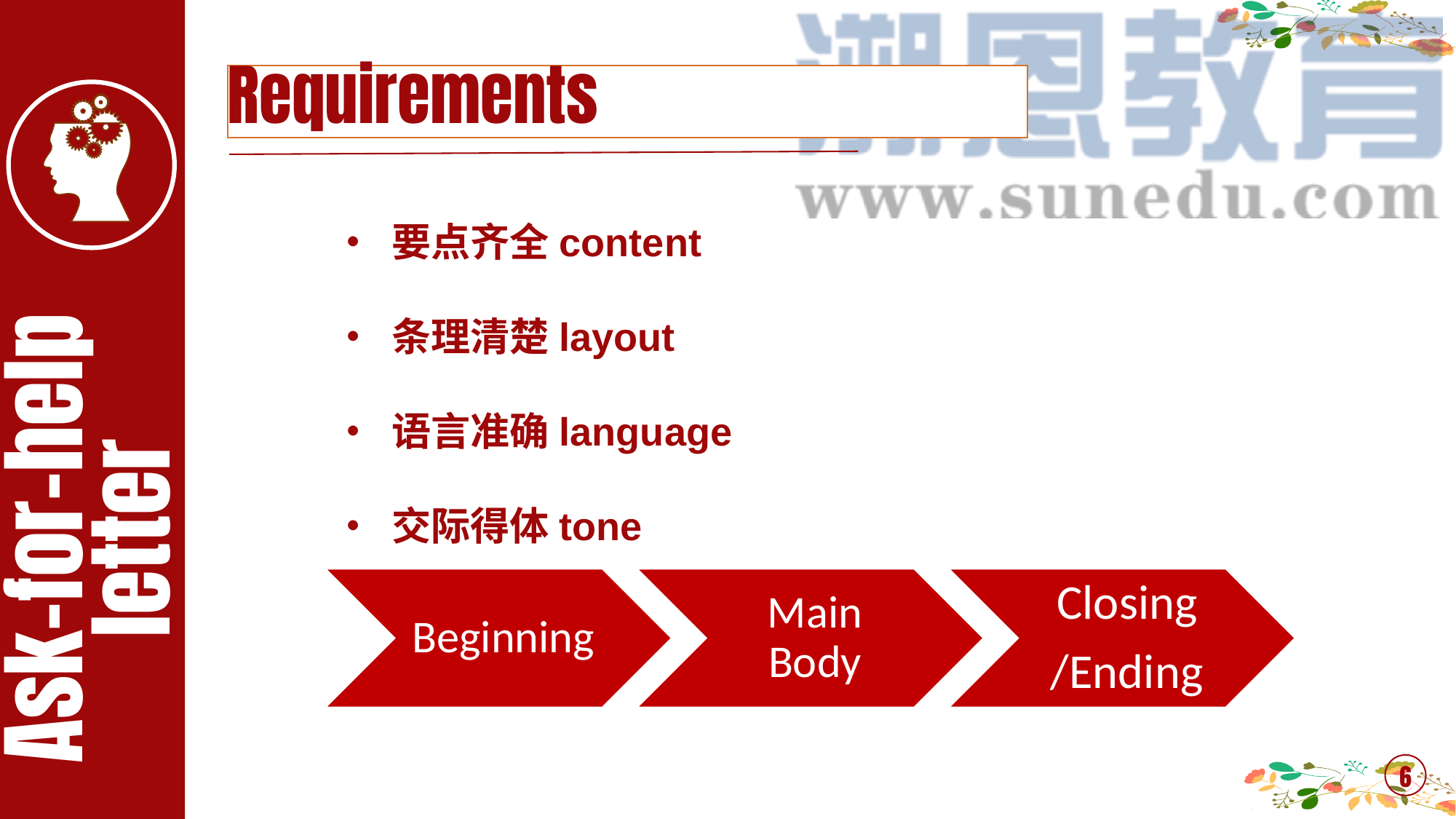

Requirements

• 要点齐全content
• 条理清楚layout
• 语言准确language
• 交际得体tone

Beginning
Main Body
Closing
/Ending
Ask-for-help letter

6